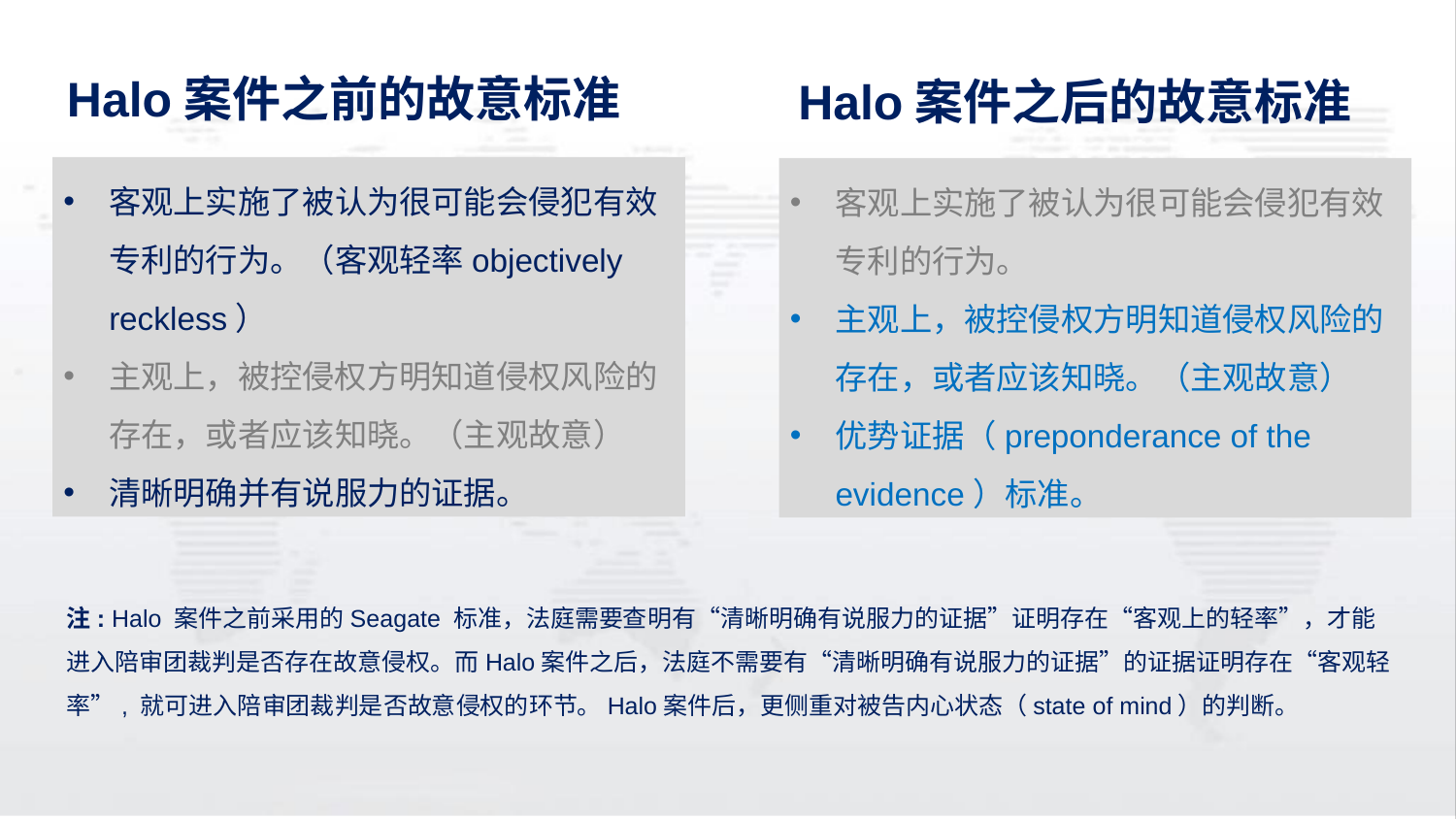

Halo案件之前的故意标准
Halo案件之后的故意标准
客观上实施了被认为很可能会侵犯有效专利的行为。（客观轻率objectively reckless）
主观上，被控侵权方明知道侵权风险的存在，或者应该知晓。（主观故意）
清晰明确并有说服力的证据。
客观上实施了被认为很可能会侵犯有效专利的行为。
主观上，被控侵权方明知道侵权风险的存在，或者应该知晓。（主观故意）
优势证据（preponderance of the evidence）标准。
注: Halo 案件之前采用的Seagate 标准，法庭需要查明有“清晰明确有说服力的证据”证明存在“客观上的轻率”，才能进入陪审团裁判是否存在故意侵权。而Halo案件之后，法庭不需要有“清晰明确有说服力的证据”的证据证明存在“客观轻率”, 就可进入陪审团裁判是否故意侵权的环节。Halo案件后，更侧重对被告内心状态（state of mind）的判断。